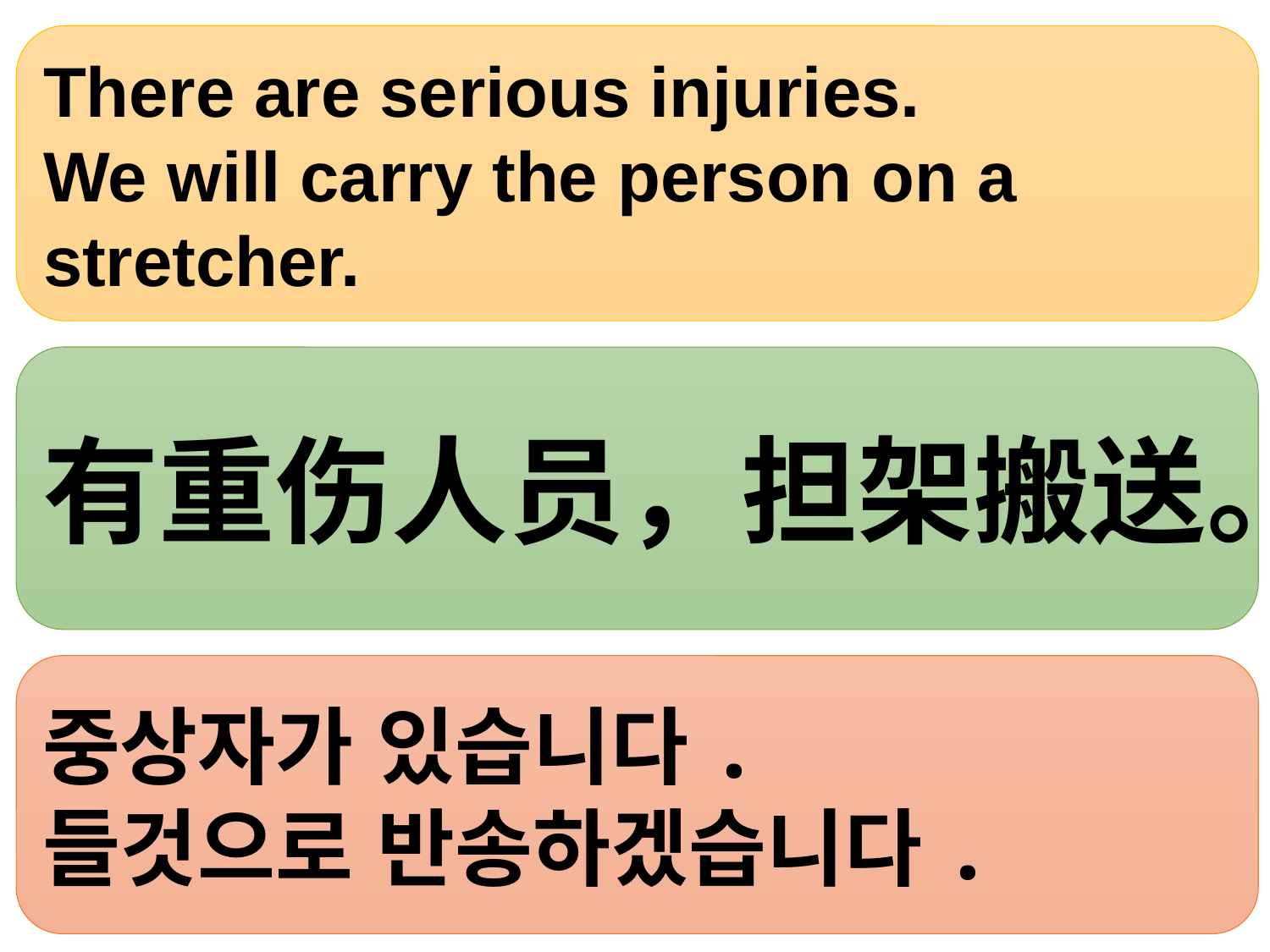

There are serious injuries.
We will carry the person on a stretcher.
有重伤人员，担架搬送。
중상자가 있습니다.
들것으로 반송하겠습니다.